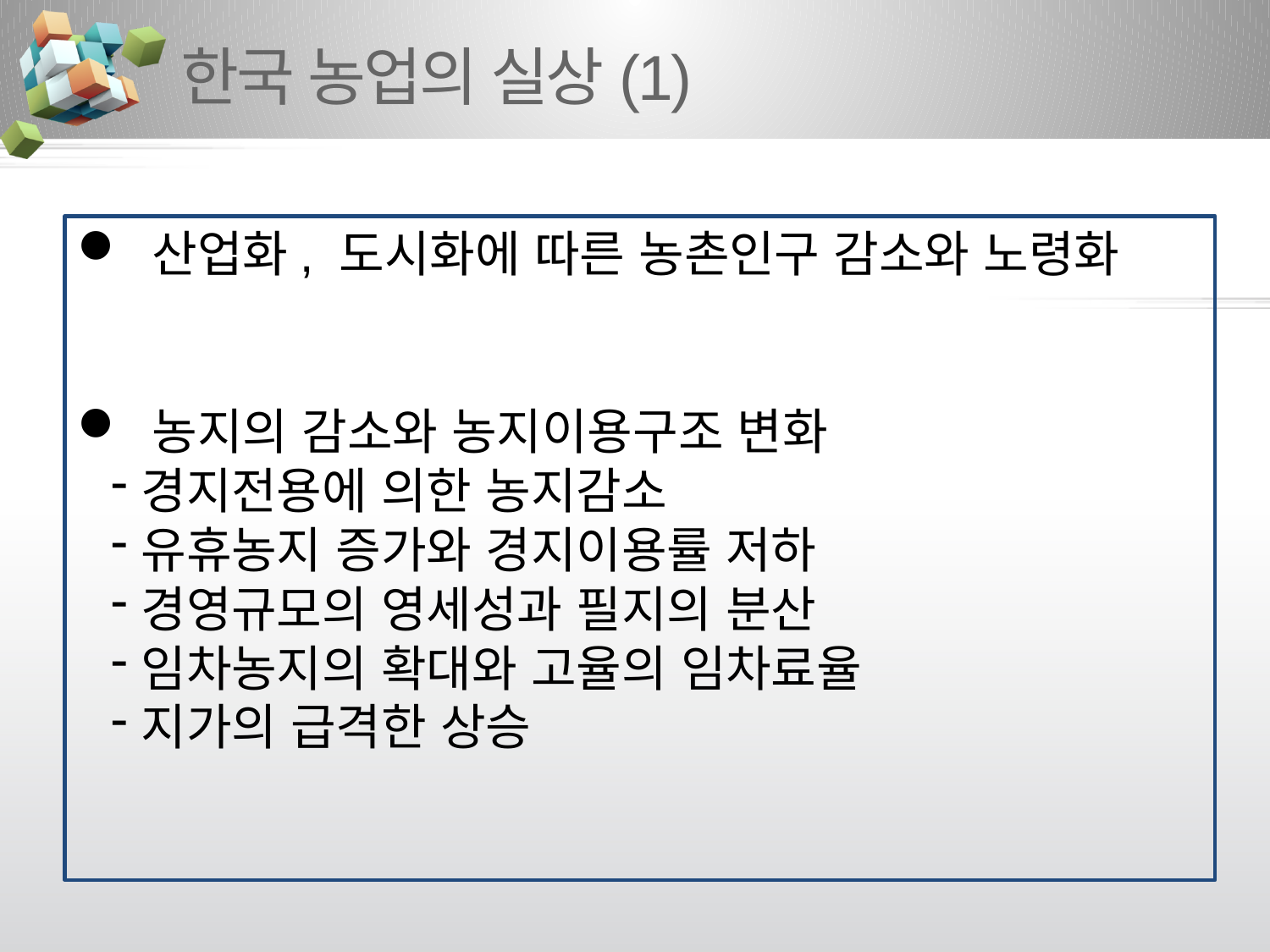

# 한국 농업의 실상(1)
 산업화, 도시화에 따른 농촌인구 감소와 노령화

 농지의 감소와 농지이용구조 변화
경지전용에 의한 농지감소
유휴농지 증가와 경지이용률 저하
경영규모의 영세성과 필지의 분산
임차농지의 확대와 고율의 임차료율
지가의 급격한 상승